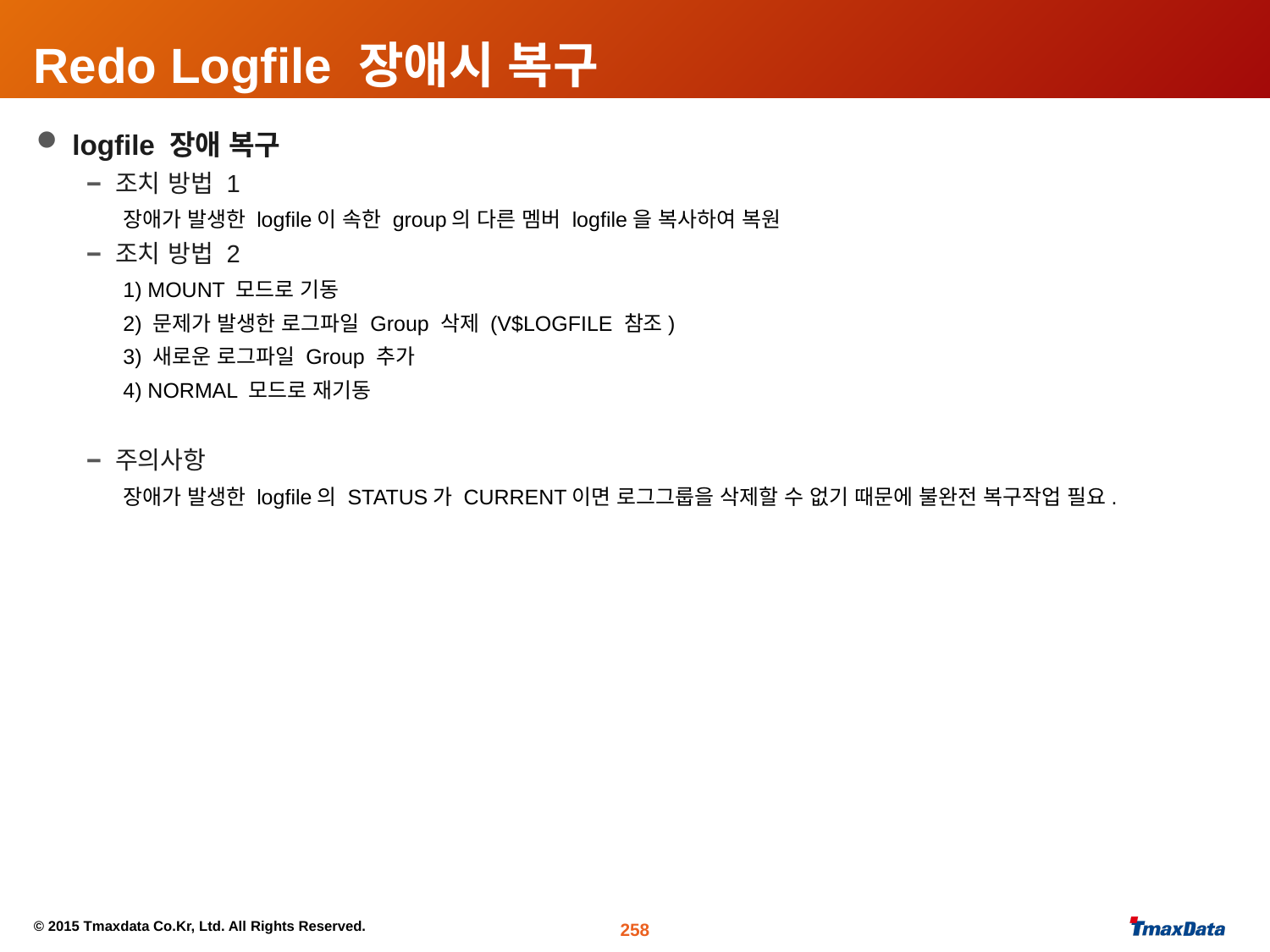

# Redo Logfile 장애시 복구
 logfile 장애 복구
 조치 방법 1
장애가 발생한 logfile이 속한 group의 다른 멤버 logfile을 복사하여 복원
 조치 방법 2
1) MOUNT 모드로 기동
2) 문제가 발생한 로그파일 Group 삭제 (V$LOGFILE 참조)
3) 새로운 로그파일 Group 추가
4) NORMAL 모드로 재기동

 주의사항
장애가 발생한 logfile의 STATUS가 CURRENT이면 로그그룹을 삭제할 수 없기 때문에 불완전 복구작업 필요.